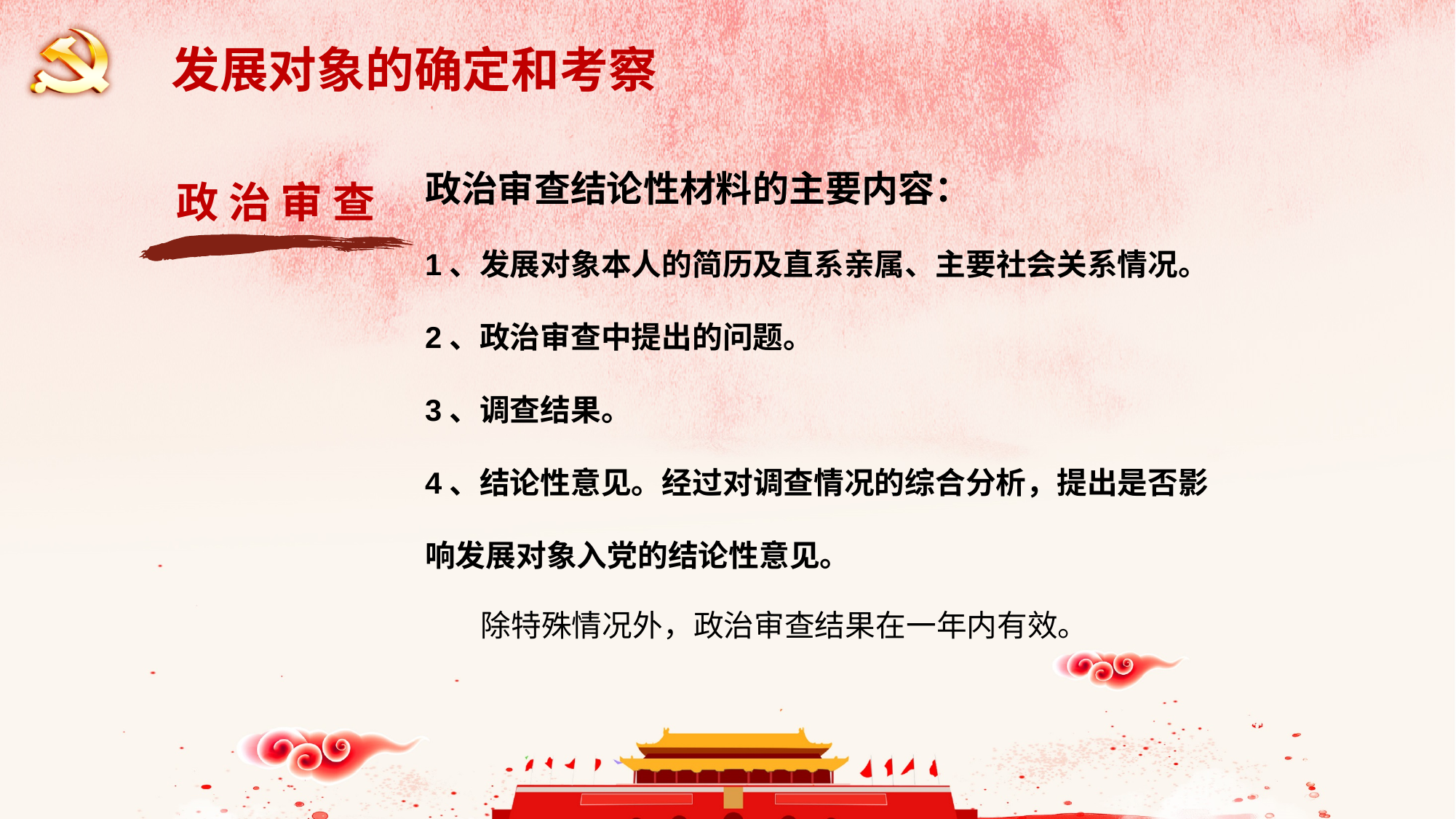

发展对象的确定和考察
政治审查结论性材料的主要内容：
1、发展对象本人的简历及直系亲属、主要社会关系情况。
2、政治审查中提出的问题。
3、调查结果。
4、结论性意见。经过对调查情况的综合分析，提出是否影响发展对象入党的结论性意见。

       除特殊情况外，政治审查结果在一年内有效。
政 治 审 查